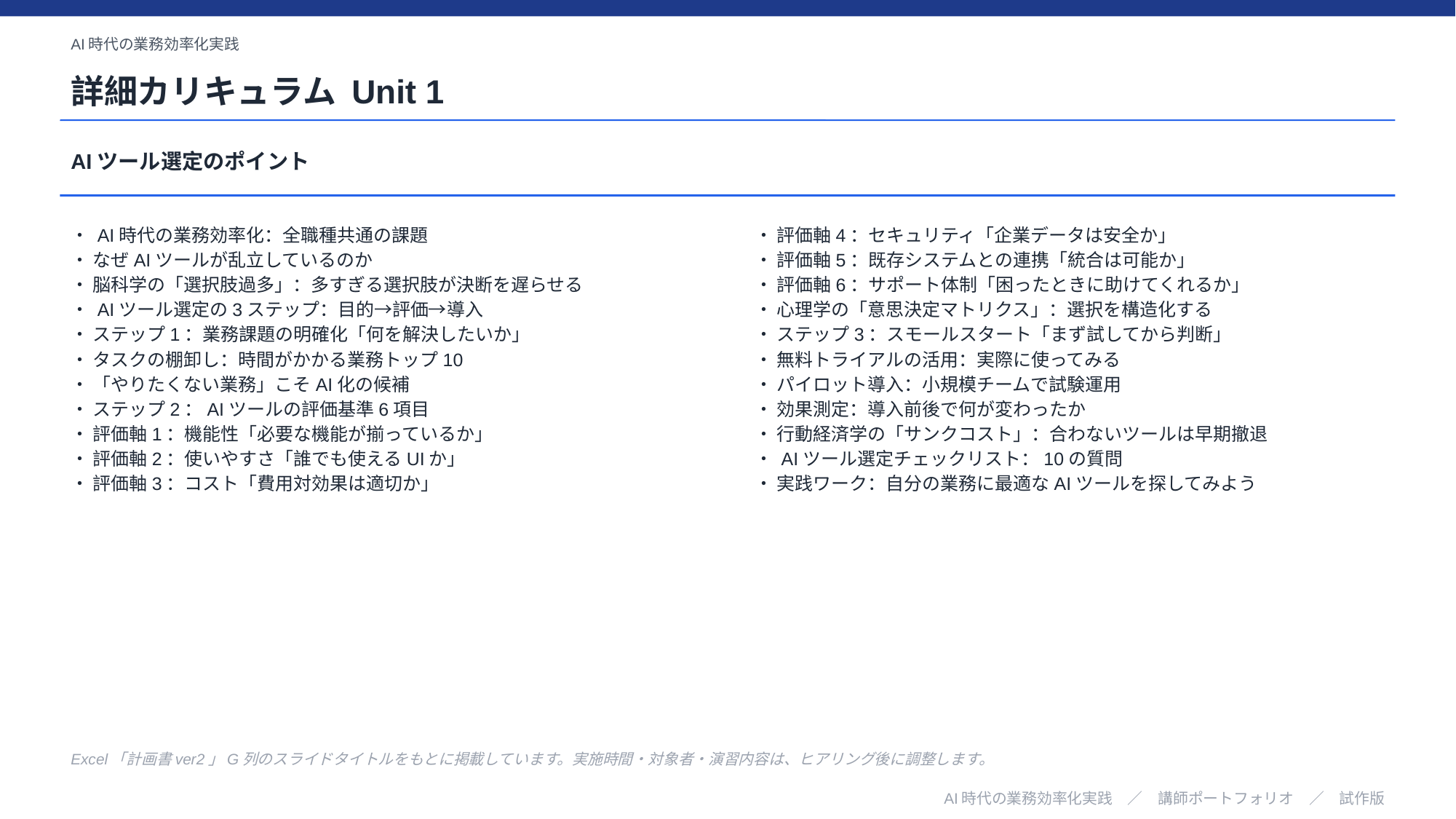

AI時代の業務効率化実践
詳細カリキュラム Unit 1

AIツール選定のポイント

・ AI時代の業務効率化：全職種共通の課題
・ なぜAIツールが乱立しているのか
・ 脳科学の「選択肢過多」：多すぎる選択肢が決断を遅らせる
・ AIツール選定の3ステップ：目的→評価→導入
・ ステップ1：業務課題の明確化「何を解決したいか」
・ タスクの棚卸し：時間がかかる業務トップ10
・ 「やりたくない業務」こそAI化の候補
・ ステップ2：AIツールの評価基準6項目
・ 評価軸1：機能性「必要な機能が揃っているか」
・ 評価軸2：使いやすさ「誰でも使えるUIか」
・ 評価軸3：コスト「費用対効果は適切か」
・ 評価軸4：セキュリティ「企業データは安全か」
・ 評価軸5：既存システムとの連携「統合は可能か」
・ 評価軸6：サポート体制「困ったときに助けてくれるか」
・ 心理学の「意思決定マトリクス」：選択を構造化する
・ ステップ3：スモールスタート「まず試してから判断」
・ 無料トライアルの活用：実際に使ってみる
・ パイロット導入：小規模チームで試験運用
・ 効果測定：導入前後で何が変わったか
・ 行動経済学の「サンクコスト」：合わないツールは早期撤退
・ AIツール選定チェックリスト：10の質問
・ 実践ワーク：自分の業務に最適なAIツールを探してみよう
Excel「計画書ver2」G列のスライドタイトルをもとに掲載しています。実施時間・対象者・演習内容は、ヒアリング後に調整します。
AI時代の業務効率化実践　／　講師ポートフォリオ　／　試作版